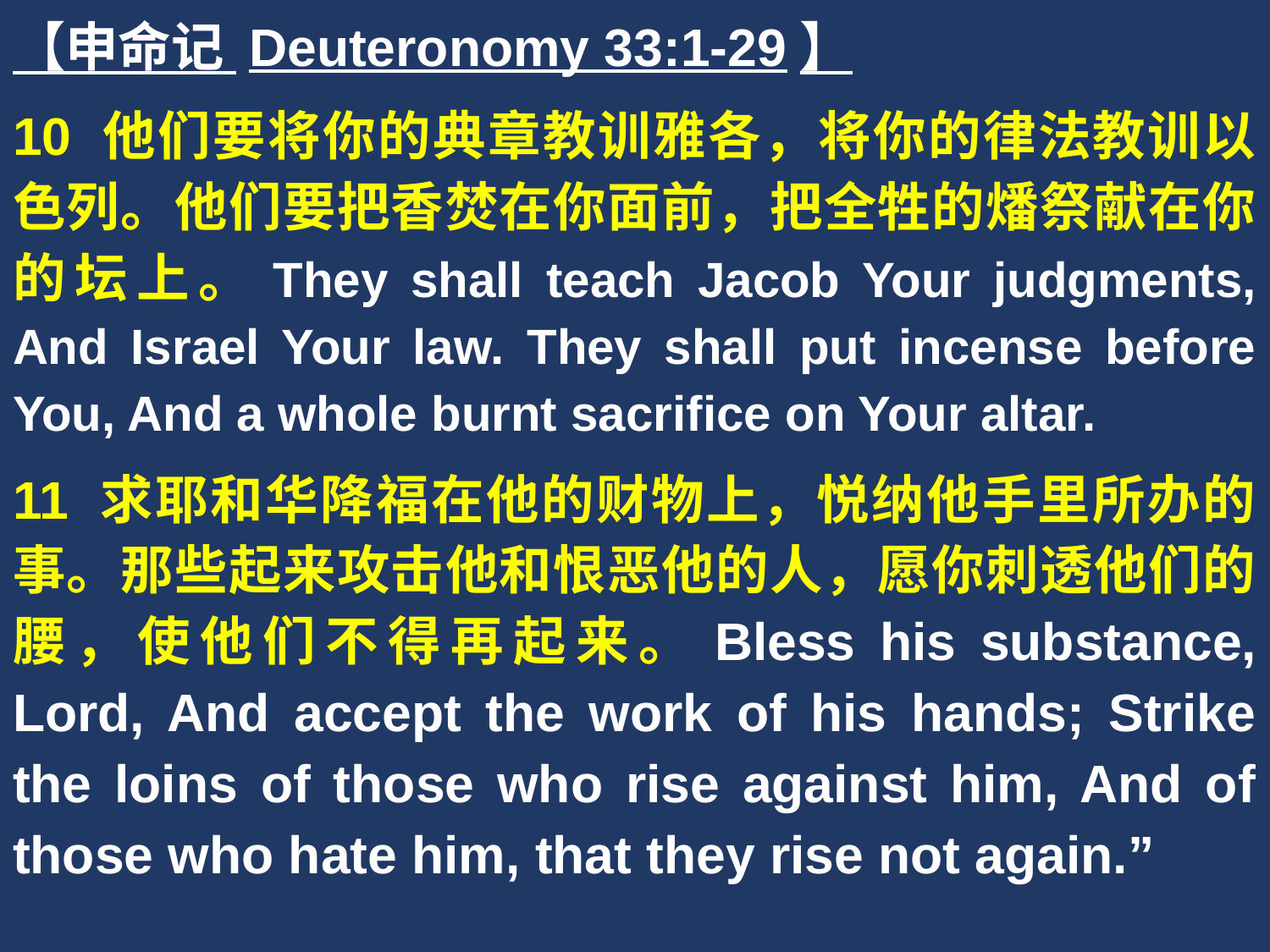

【申命记 Deuteronomy 33:1-29】
10 他们要将你的典章教训雅各，将你的律法教训以色列。他们要把香焚在你面前，把全牲的燔祭献在你的坛上。They shall teach Jacob Your judgments, And Israel Your law. They shall put incense before You, And a whole burnt sacrifice on Your altar.
11 求耶和华降福在他的财物上，悦纳他手里所办的事。那些起来攻击他和恨恶他的人，愿你刺透他们的腰，使他们不得再起来。Bless his substance, Lord, And accept the work of his hands; Strike the loins of those who rise against him, And of those who hate him, that they rise not again.”